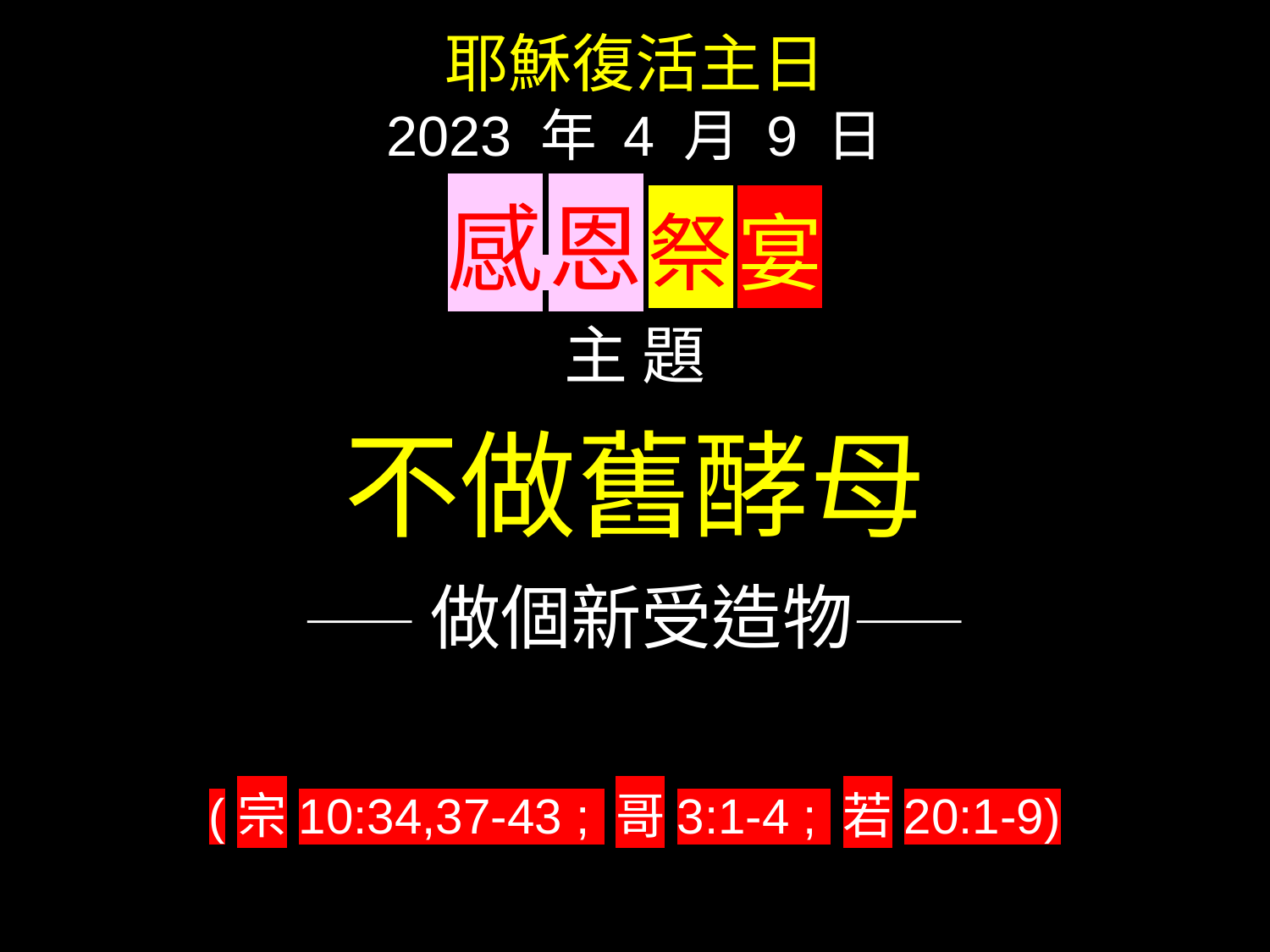

耶穌復活主日
2023 年 4 月 9 日
感 恩 祭 宴

主 題
不做舊酵母
——做個新受造物——

(宗10:34,37-43 ; 哥3:1-4 ; 若20:1-9)